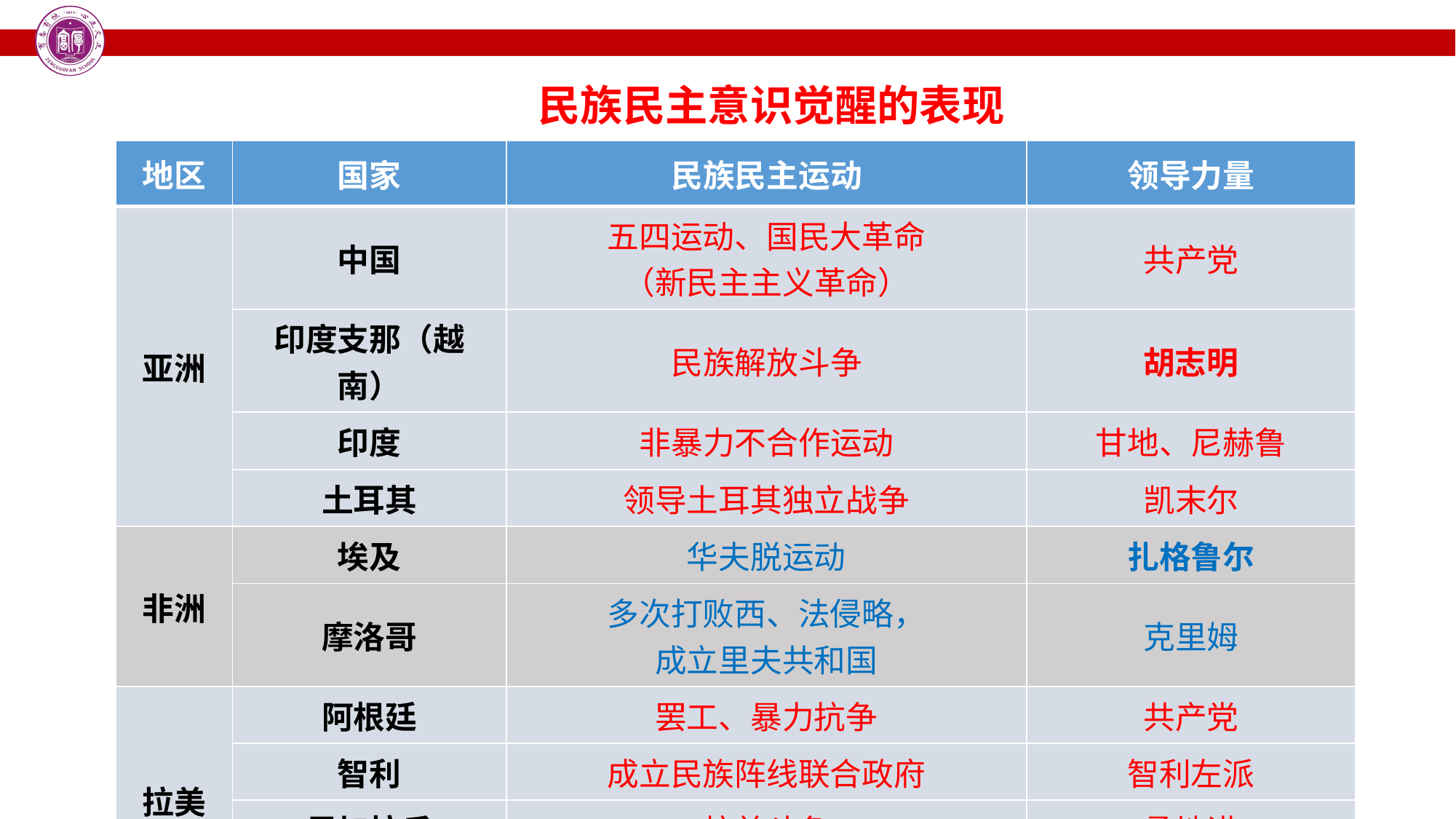

民族民主意识觉醒的表现
| 地区 | 国家 | 民族民主运动 | 领导力量 |
| --- | --- | --- | --- |
| 亚洲 | 中国 | 五四运动、国民大革命 （新民主主义革命） | 共产党 |
|  | 印度支那（越南） | 民族解放斗争 | 胡志明 |
|  | 印度 | 非暴力不合作运动 | 甘地、尼赫鲁 |
|  | 土耳其 | 领导土耳其独立战争 | 凯末尔 |
| 非洲 | 埃及 | 华夫脱运动 | 扎格鲁尔 |
|  | 摩洛哥 | 多次打败西、法侵略， 成立里夫共和国 | 克里姆 |
| 拉美 | 阿根廷 | 罢工、暴力抗争 | 共产党 |
|  | 智利 | 成立民族阵线联合政府 | 智利左派 |
|  | 尼加拉瓜 | 抗美斗争 | 桑地诺 |
|  | 墨西哥 | 民主改革 | 卡德纳斯 |